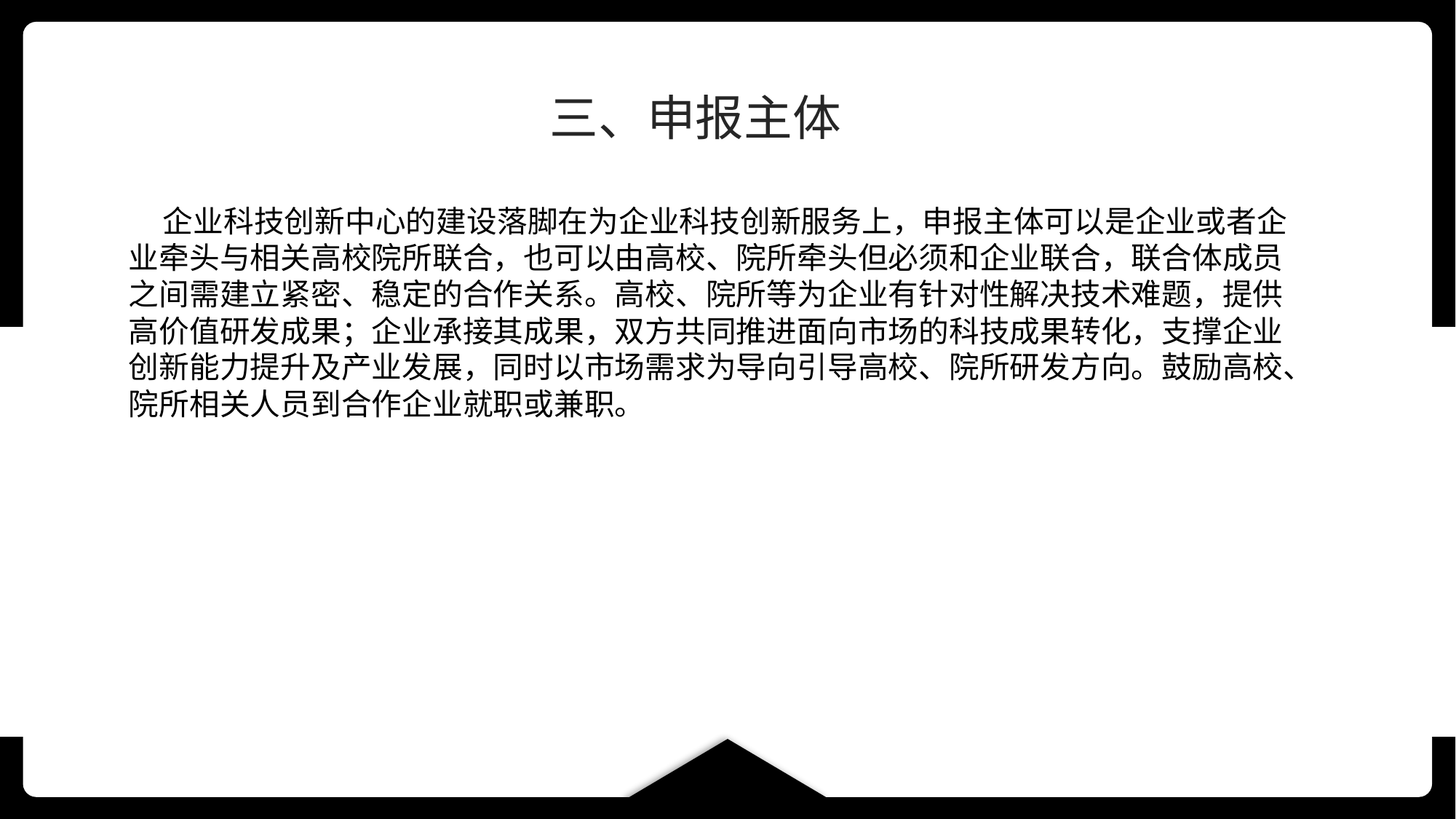

三、申报主体

    企业科技创新中心的建设落脚在为企业科技创新服务上，申报主体可以是企业或者企业牵头与相关高校院所联合，也可以由高校、院所牵头但必须和企业联合，联合体成员之间需建立紧密、稳定的合作关系。高校、院所等为企业有针对性解决技术难题，提供高价值研发成果；企业承接其成果，双方共同推进面向市场的科技成果转化，支撑企业创新能力提升及产业发展，同时以市场需求为导向引导高校、院所研发方向。鼓励高校、院所相关人员到合作企业就职或兼职。